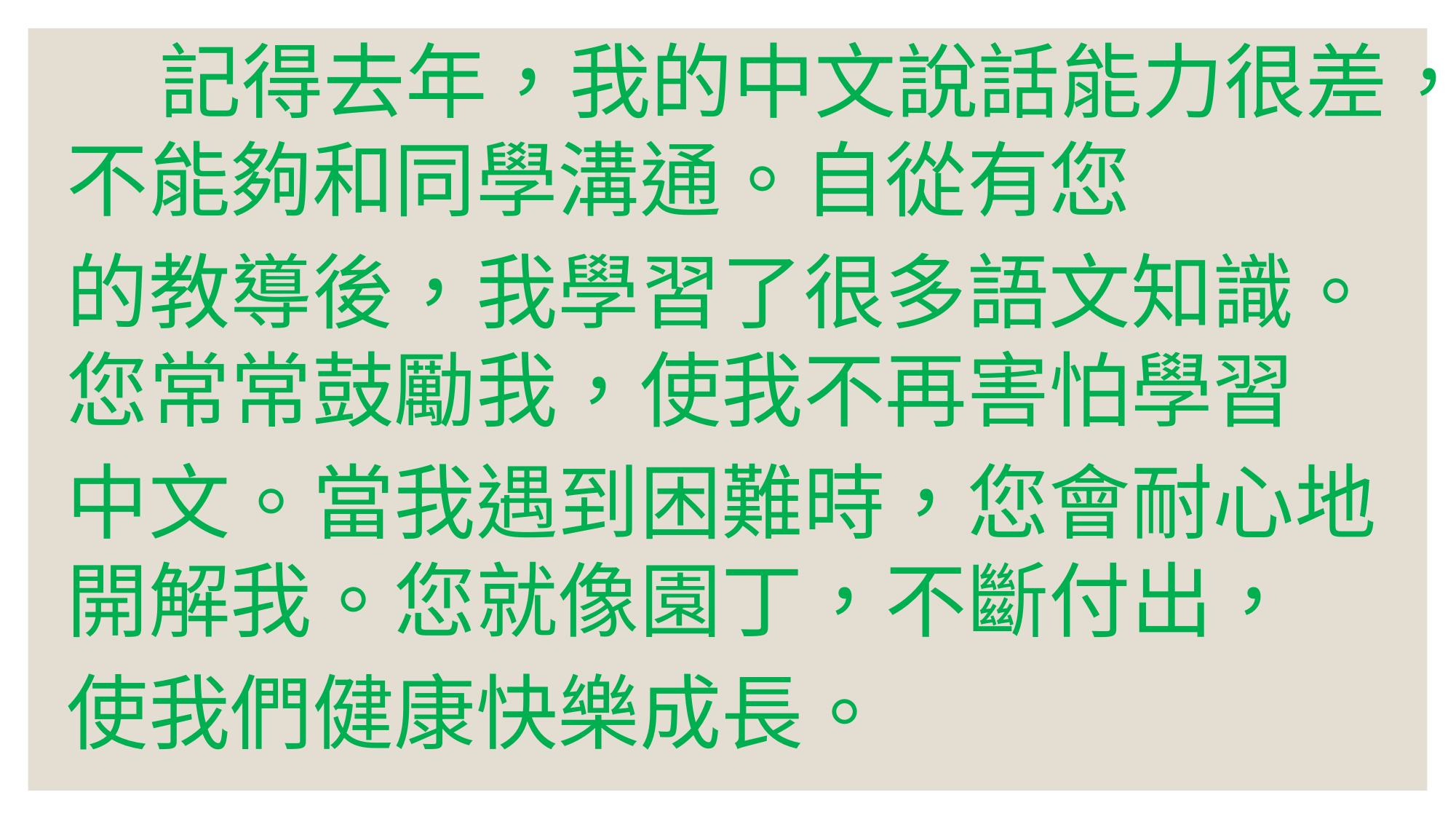

記得去年，我的中文說話能力很差，不能夠和同學溝通。自從有您
的教導後，我學習了很多語文知識。您常常鼓勵我，使我不再害怕學習
中文。當我遇到困難時，您會耐心地開解我。您就像園丁，不斷付出，
使我們健康快樂成長。